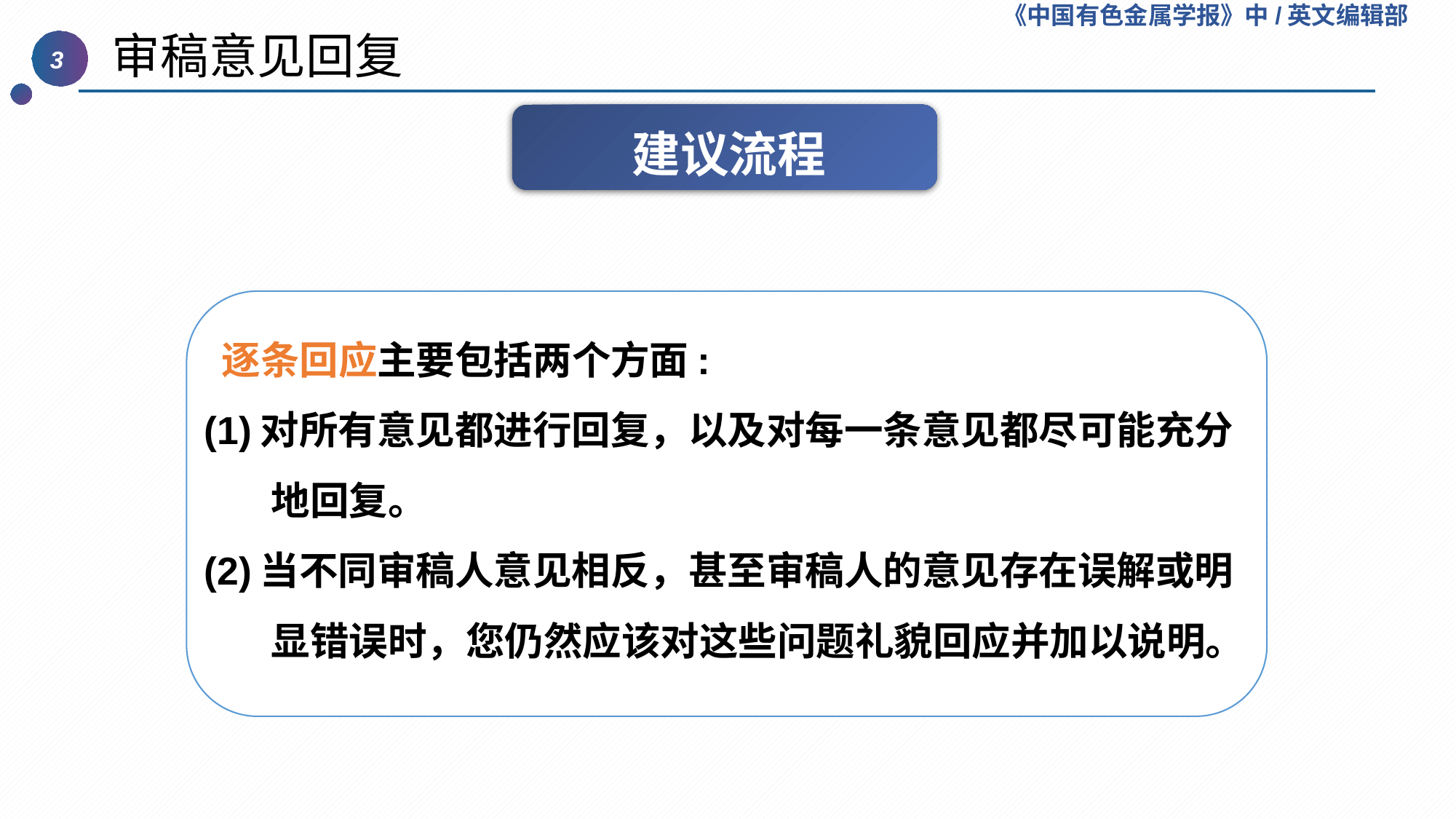

《中国有色金属学报》中/英文编辑部

      审稿意见回复

3

建议流程

 逐条回应主要包括两个方面:
(1)对所有意见都进行回复，以及对每一条意见都尽可能充分地回复。
(2)当不同审稿人意见相反，甚至审稿人的意见存在误解或明显错误时，您仍然应该对这些问题礼貌回应并加以说明。